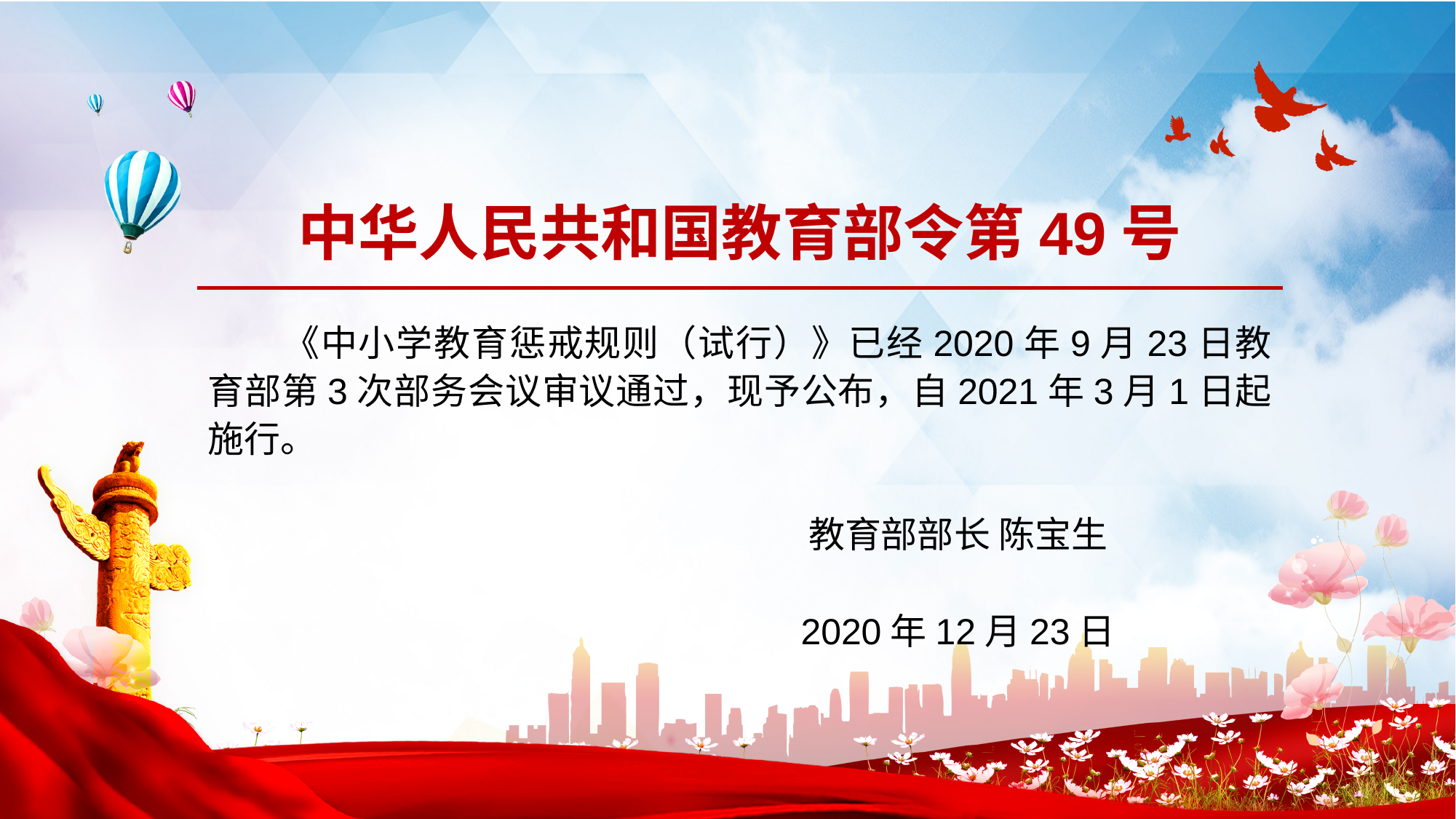

中华人民共和国教育部令第49号

　　《中小学教育惩戒规则（试行）》已经2020年9月23日教育部第3次部务会议审议通过，现予公布，自2021年3月1日起施行。

教育部部长 陈宝生

2020年12月23日